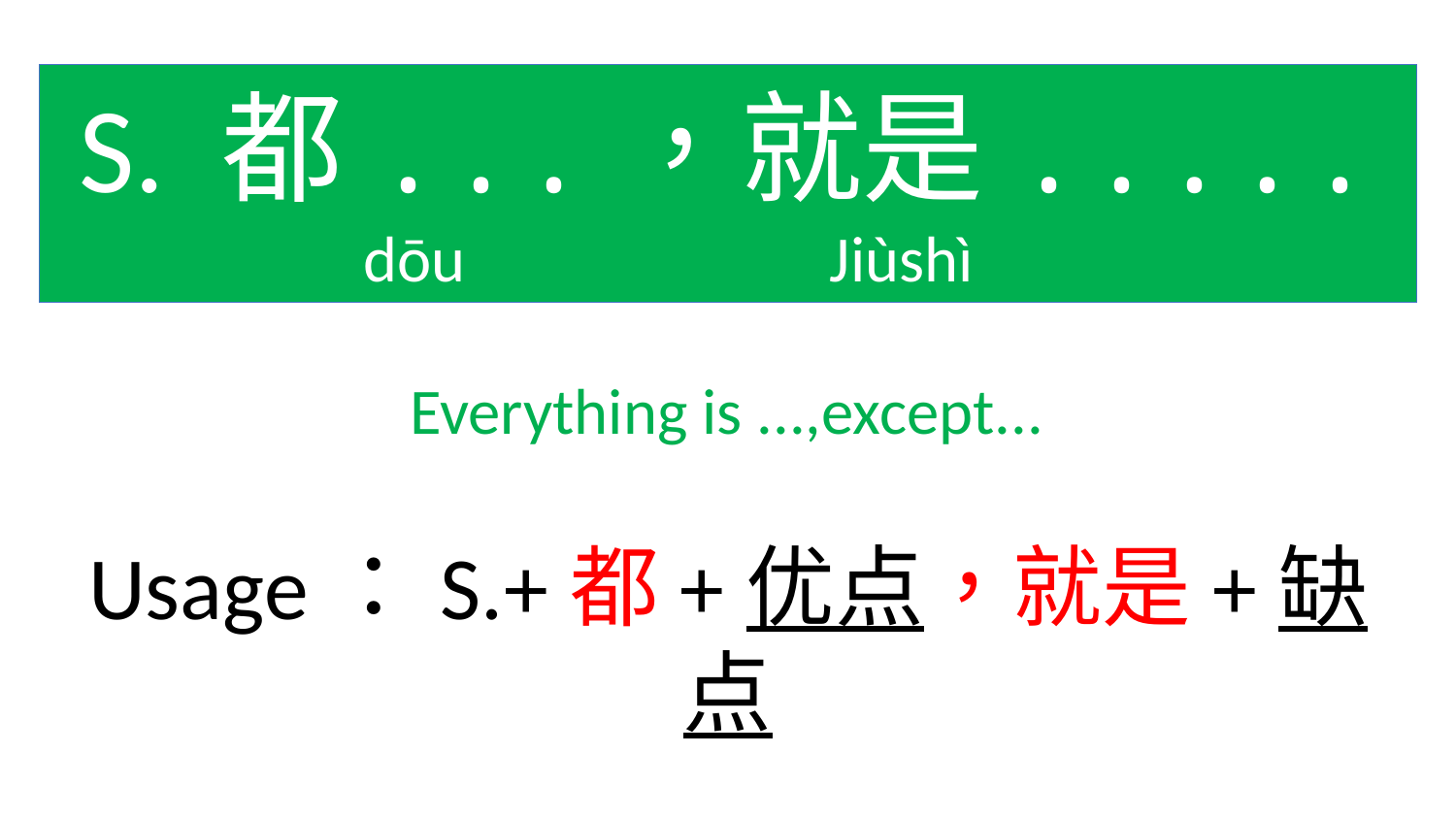

S. 都...，就是.....
        dōu                         Jiùshì
Everything is ...,except...
Usage：S.+都+优点，就是+缺点